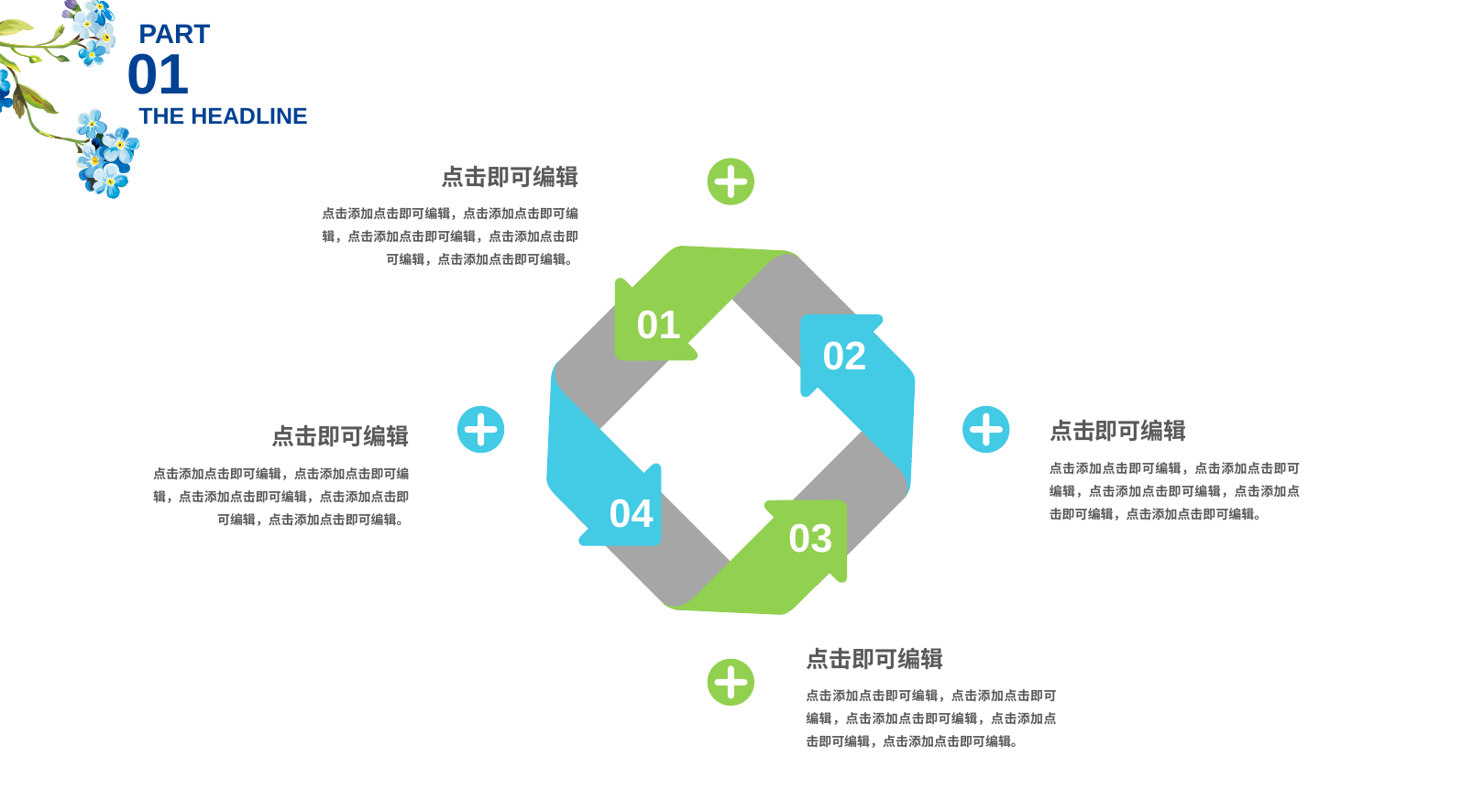

PART
01
THE HEADLINE
点击即可编辑

点击添加点击即可编辑，点击添加点击即可编辑，点击添加点击即可编辑，点击添加点击即可编辑，点击添加点击即可编辑。

01
02
04
03

点击即可编辑
点击即可编辑
点击添加点击即可编辑，点击添加点击即可编辑，点击添加点击即可编辑，点击添加点击即可编辑，点击添加点击即可编辑。
点击添加点击即可编辑，点击添加点击即可编辑，点击添加点击即可编辑，点击添加点击即可编辑，点击添加点击即可编辑。
点击即可编辑

点击添加点击即可编辑，点击添加点击即可编辑，点击添加点击即可编辑，点击添加点击即可编辑，点击添加点击即可编辑。